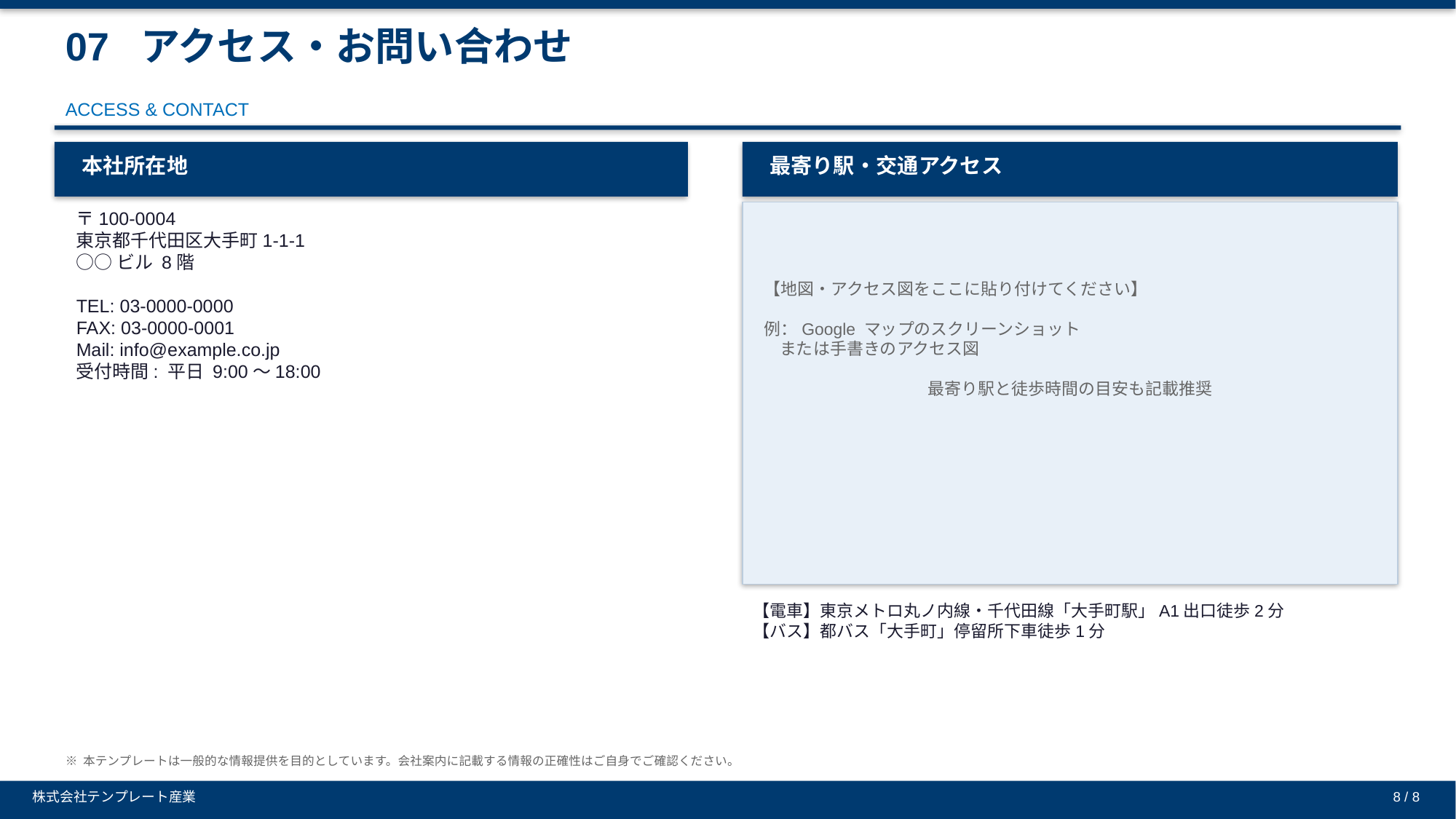

07  アクセス・お問い合わせ
ACCESS & CONTACT

本社所在地
最寄り駅・交通アクセス
〒100-0004
東京都千代田区大手町1-1-1
○○ビル 8階

TEL: 03-0000-0000
FAX: 03-0000-0001
Mail: info@example.co.jp
受付時間: 平日 9:00〜18:00

【地図・アクセス図をここに貼り付けてください】

例：Google マップのスクリーンショット
   または手書きのアクセス図

最寄り駅と徒歩時間の目安も記載推奨
【電車】東京メトロ丸ノ内線・千代田線「大手町駅」A1出口徒歩2分
【バス】都バス「大手町」停留所下車徒歩1分
※ 本テンプレートは一般的な情報提供を目的としています。会社案内に記載する情報の正確性はご自身でご確認ください。

株式会社テンプレート産業
8 / 8